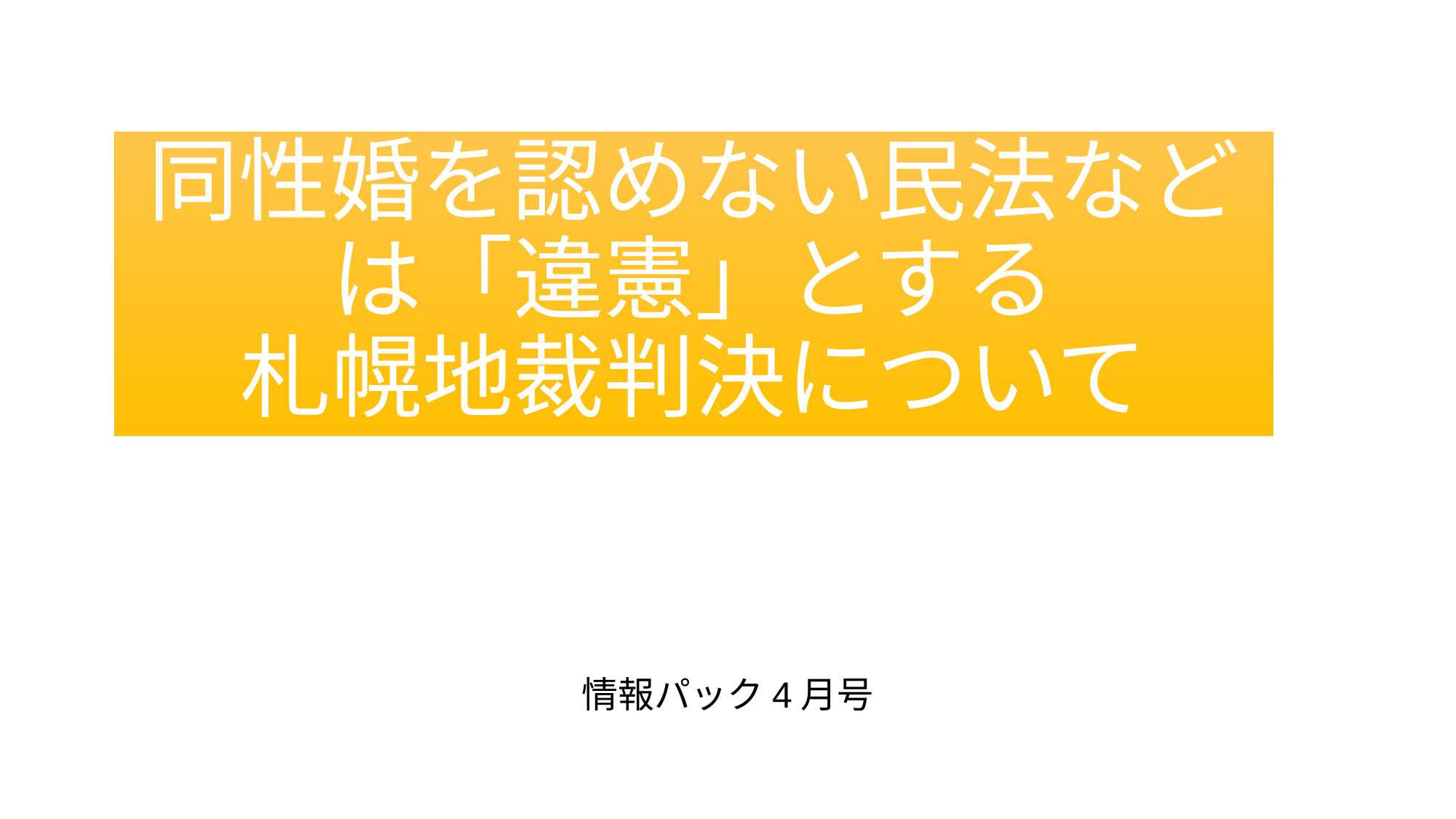

# 同性婚を認めない民法などは「違憲」とする 札幌地裁判決について
情報パック4月号